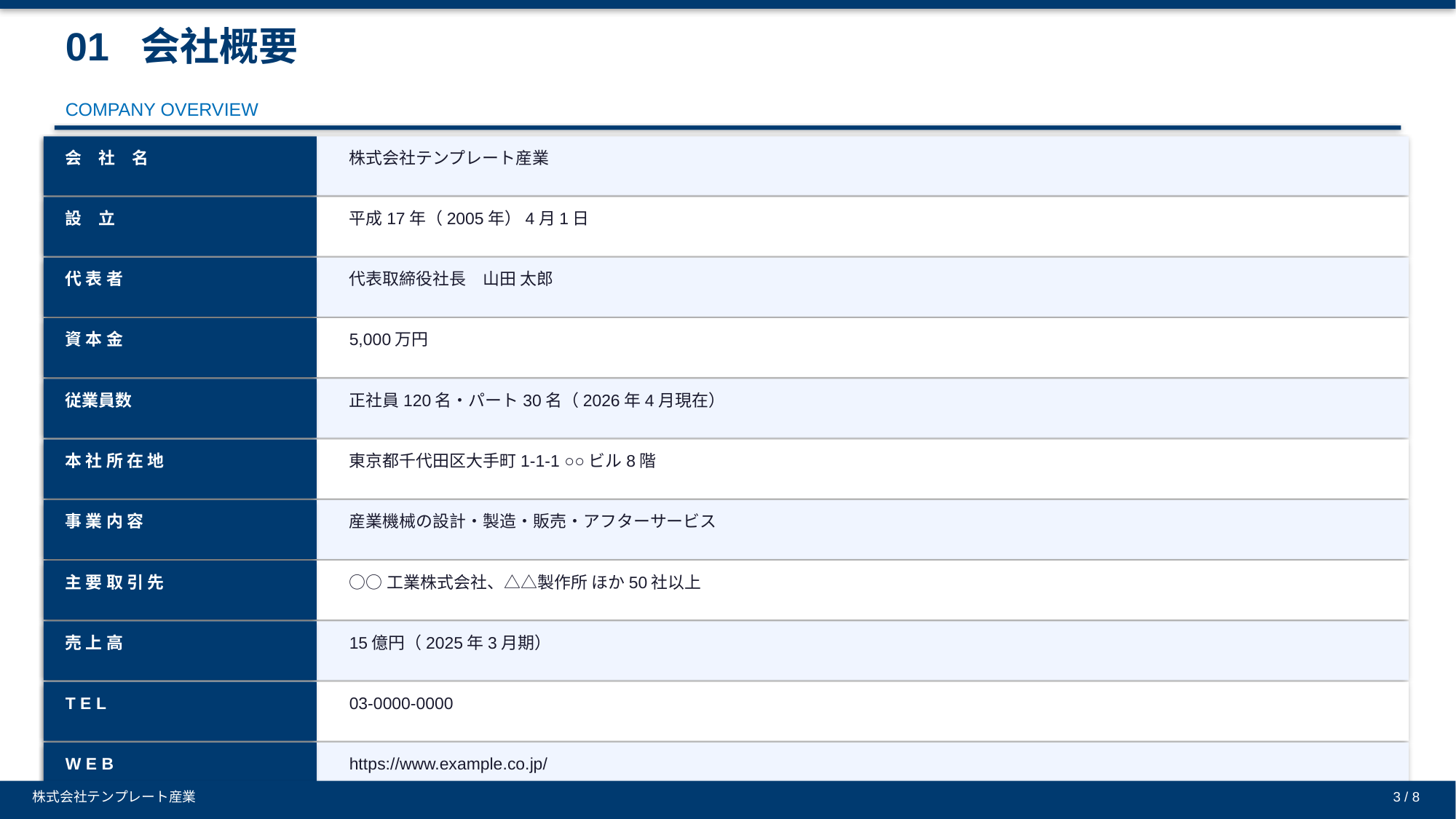

01  会社概要
COMPANY OVERVIEW

会　社　名
株式会社テンプレート産業

設　立
平成17年（2005年）4月1日

代 表 者
代表取締役社長　山田 太郎

資 本 金
5,000万円

従業員数
正社員120名・パート30名（2026年4月現在）

本 社 所 在 地
東京都千代田区大手町1-1-1 ○○ビル8階

事 業 内 容
産業機械の設計・製造・販売・アフターサービス

主 要 取 引 先
○○工業株式会社、△△製作所 ほか50社以上

売 上 高
15億円（2025年3月期）

T E L
03-0000-0000

W E B
https://www.example.co.jp/

株式会社テンプレート産業
3 / 8